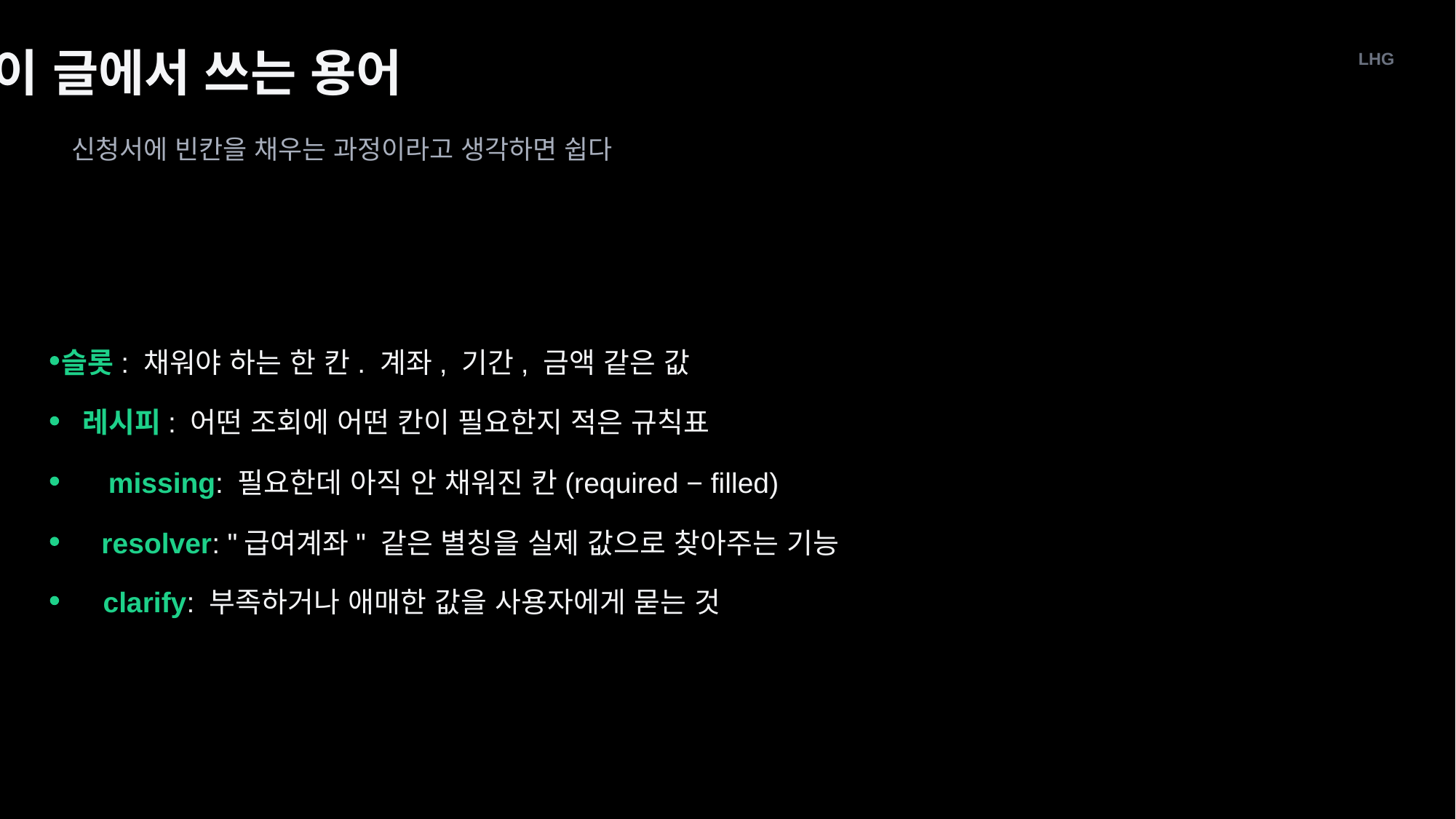

이 글에서 쓰는 용어
LHG
신청서에 빈칸을 채우는 과정이라고 생각하면 쉽다
슬롯: 채워야 하는 한 칸. 계좌, 기간, 금액 같은 값

레시피: 어떤 조회에 어떤 칸이 필요한지 적은 규칙표

missing: 필요한데 아직 안 채워진 칸(required − filled)

resolver: "급여계좌" 같은 별칭을 실제 값으로 찾아주는 기능

clarify: 부족하거나 애매한 값을 사용자에게 묻는 것